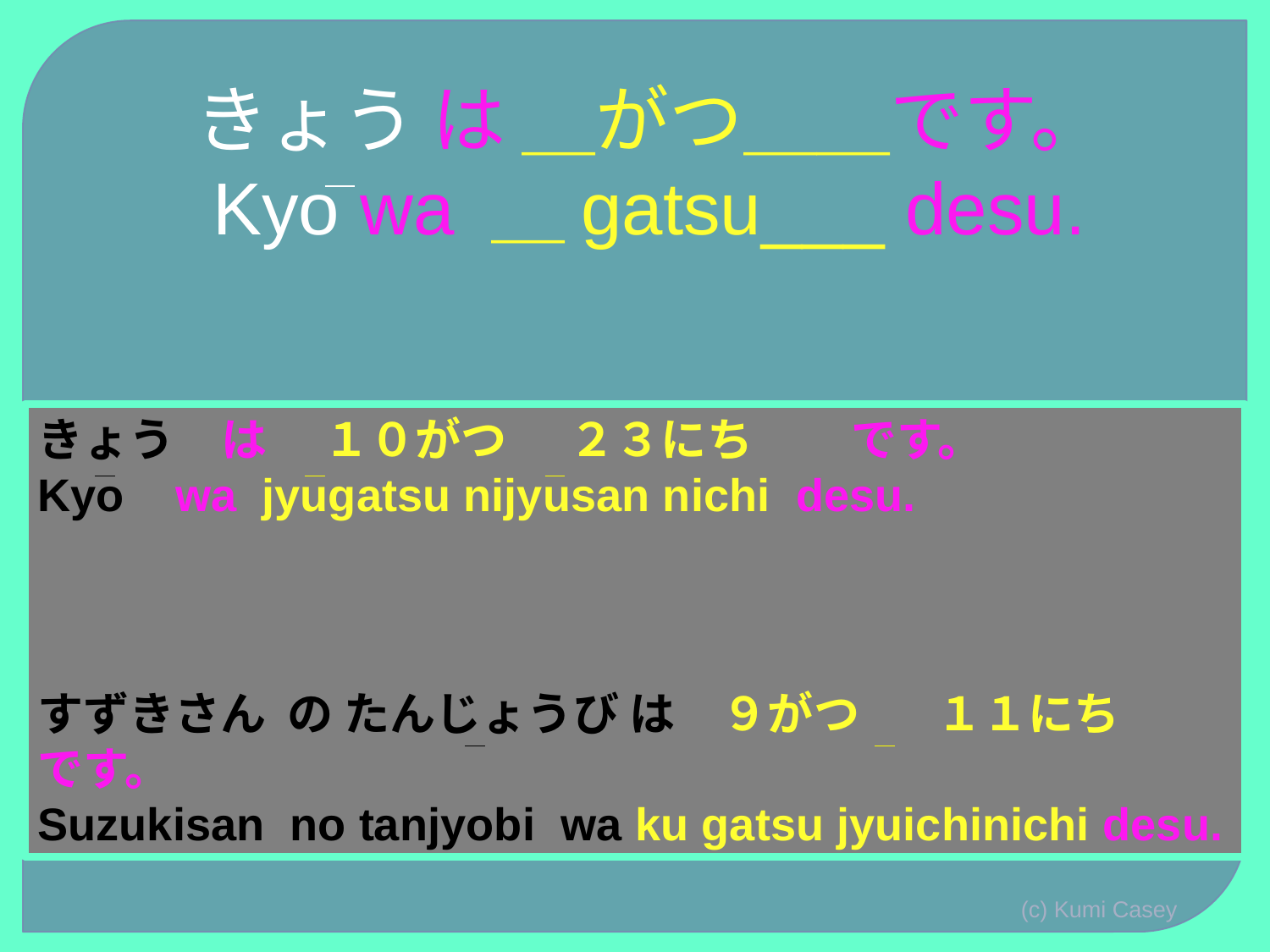

# きょう は ＿がつ＿＿です。 Kyo wa ＿gatsu___ desu.
きょう　は　 １０がつ      ２３にち　     です。
Kyo    wa  jyugatsu nijyusan nichi  desu.

すずきさん  の たんじょうび は　９がつ　   １１にち　    です。
Suzukisan  no tanjyobi  wa ku gatsu jyuichinichi desu.
(c) Kumi Casey